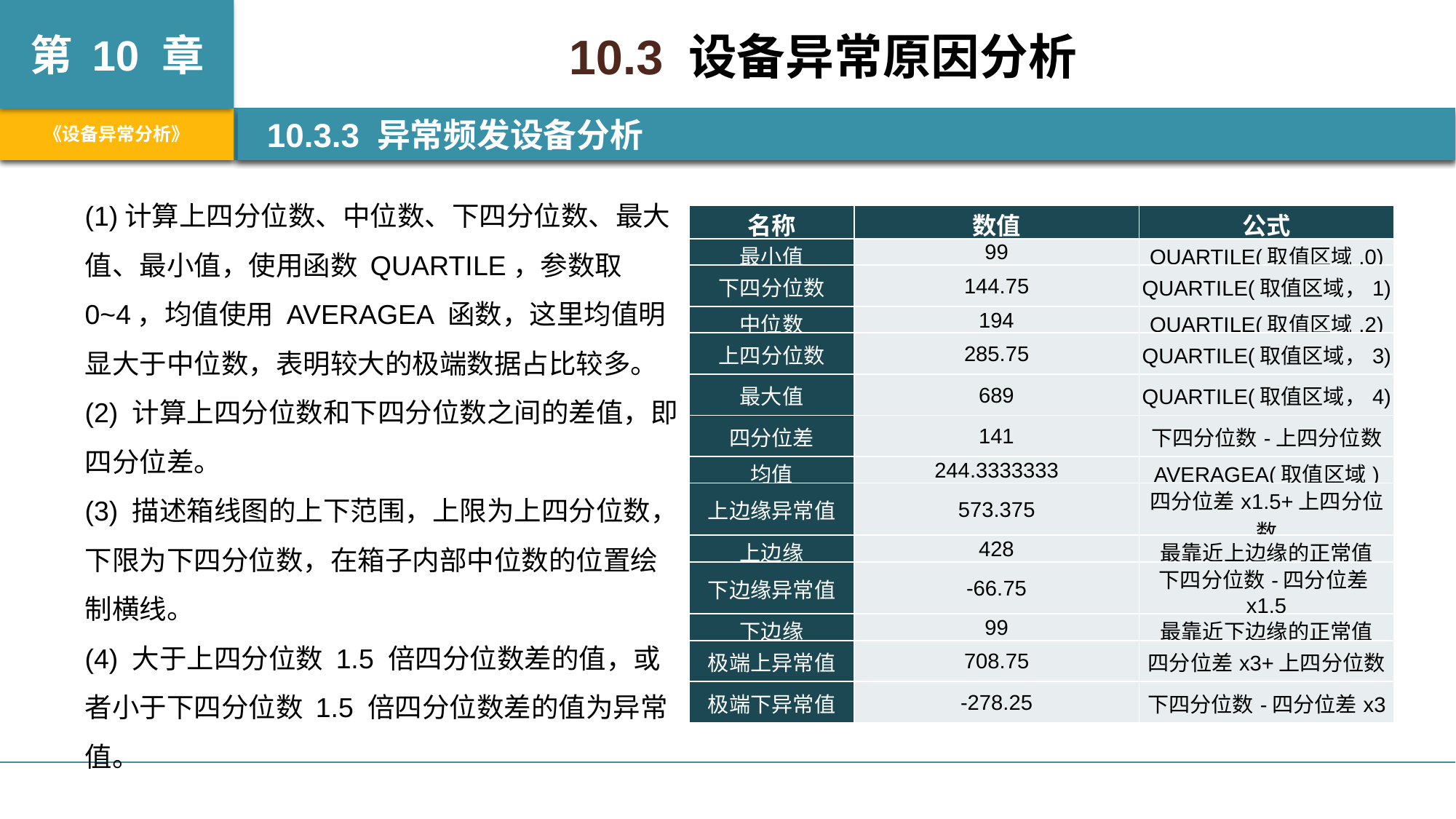

10.3 设备异常原因分析
  10.3.3 异常频发设备分析
(1)计算上四分位数、中位数、下四分位数、最大值、最小值，使用函数 QUARTILE，参数取 0~4，均值使用 AVERAGEA 函数，这里均值明显大于中位数，表明较大的极端数据占比较多。
(2) 计算上四分位数和下四分位数之间的差值，即四分位差。
(3) 描述箱线图的上下范围，上限为上四分位数，下限为下四分位数，在箱子内部中位数的位置绘制横线。
(4) 大于上四分位数 1.5 倍四分位数差的值，或者小于下四分位数 1.5 倍四分位数差的值为异常值。
| 名称 | 数值 | 公式 |
| --- | --- | --- |
| 最小值 | 99 | QUARTILE(取值区域,0) |
| 下四分位数 | 144.75 | QUARTILE(取值区域，1) |
| 中位数 | 194 | QUARTILE(取值区域,2) |
| 上四分位数 | 285.75 | QUARTILE(取值区域，3) |
| 最大值 | 689 | QUARTILE(取值区域，4) |
| 四分位差 | 141 | 下四分位数-上四分位数 |
| 均值 | 244.3333333 | AVERAGEA(取值区域) |
| 上边缘异常值 | 573.375 | 四分位差x1.5+上四分位数 |
| 上边缘 | 428 | 最靠近上边缘的正常值 |
| 下边缘异常值 | -66.75 | 下四分位数-四分位差x1.5 |
| 下边缘 | 99 | 最靠近下边缘的正常值 |
| 极端上异常值 | 708.75 | 四分位差x3+上四分位数 |
| 极端下异常值 | -278.25 | 下四分位数-四分位差x3 |